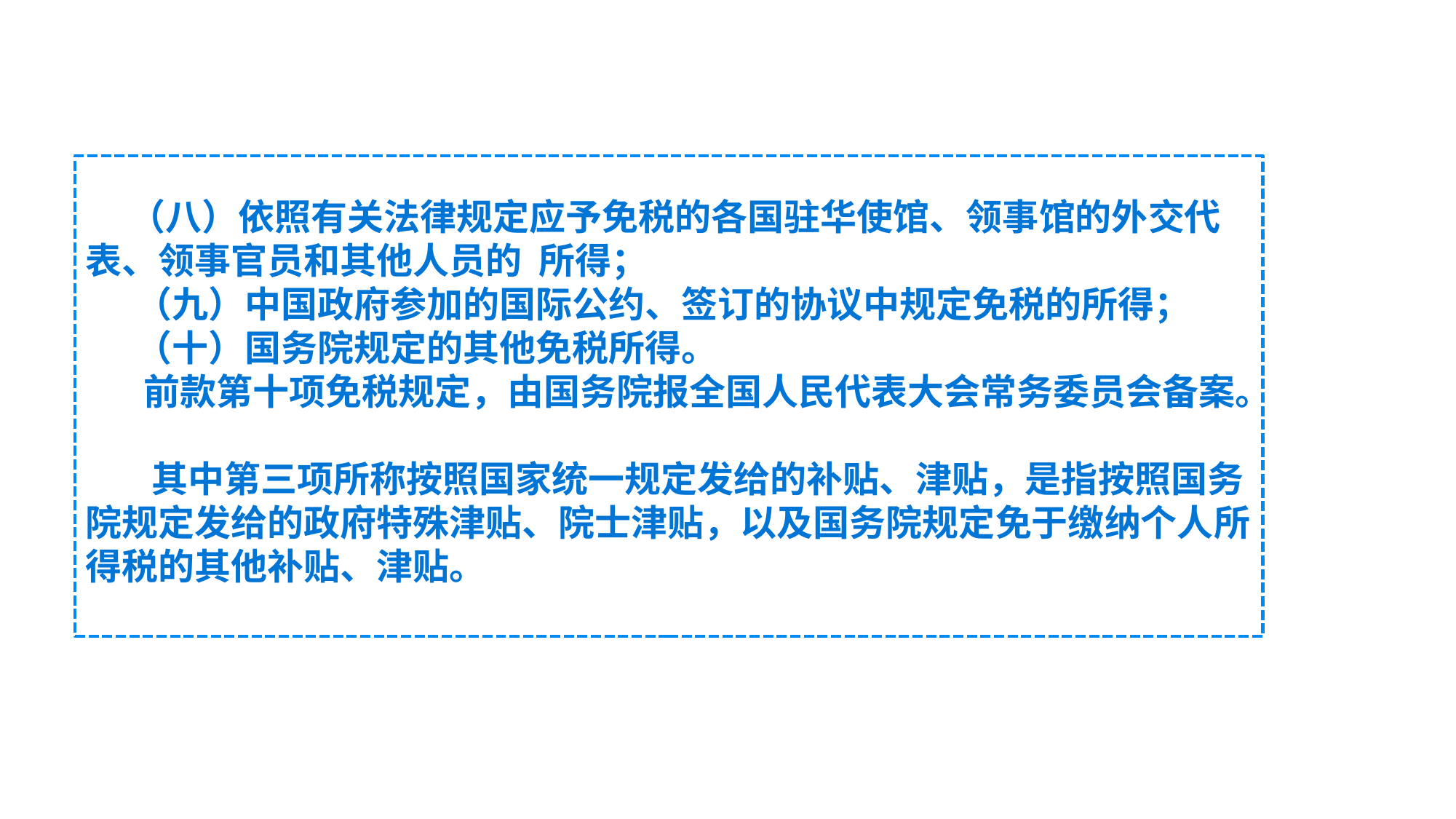

（八）依照有关法律规定应予免税的各国驻华使馆、领事馆的外交代表、领事官员和其他人员的  所得；
     （九）中国政府参加的国际公约、签订的协议中规定免税的所得；
     （十）国务院规定的其他免税所得。
      前款第十项免税规定，由国务院报全国人民代表大会常务委员会备案。

       其中第三项所称按照国家统一规定发给的补贴、津贴，是指按照国务院规定发给的政府特殊津贴、院士津贴，以及国务院规定免于缴纳个人所得税的其他补贴、津贴。

02
01